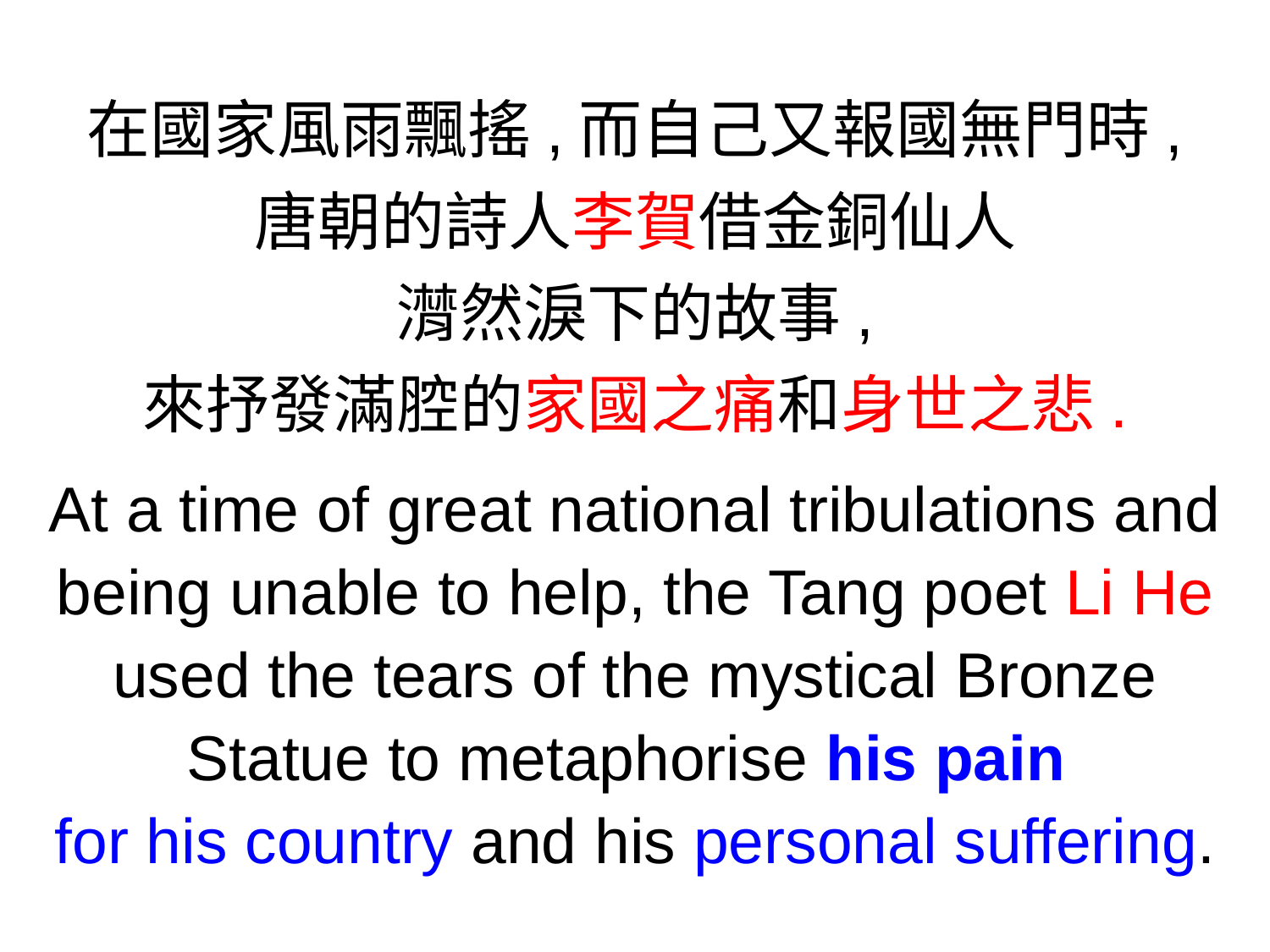

在國家風雨飄搖,而自己又報國無門時,
唐朝的詩人李賀借金銅仙人
潸然淚下的故事,
來抒發滿腔的家國之痛和身世之悲.
At a time of great national tribulations and being unable to help, the Tang poet Li He used the tears of the mystical Bronze Statue to metaphorise his pain
for his country and his personal suffering.